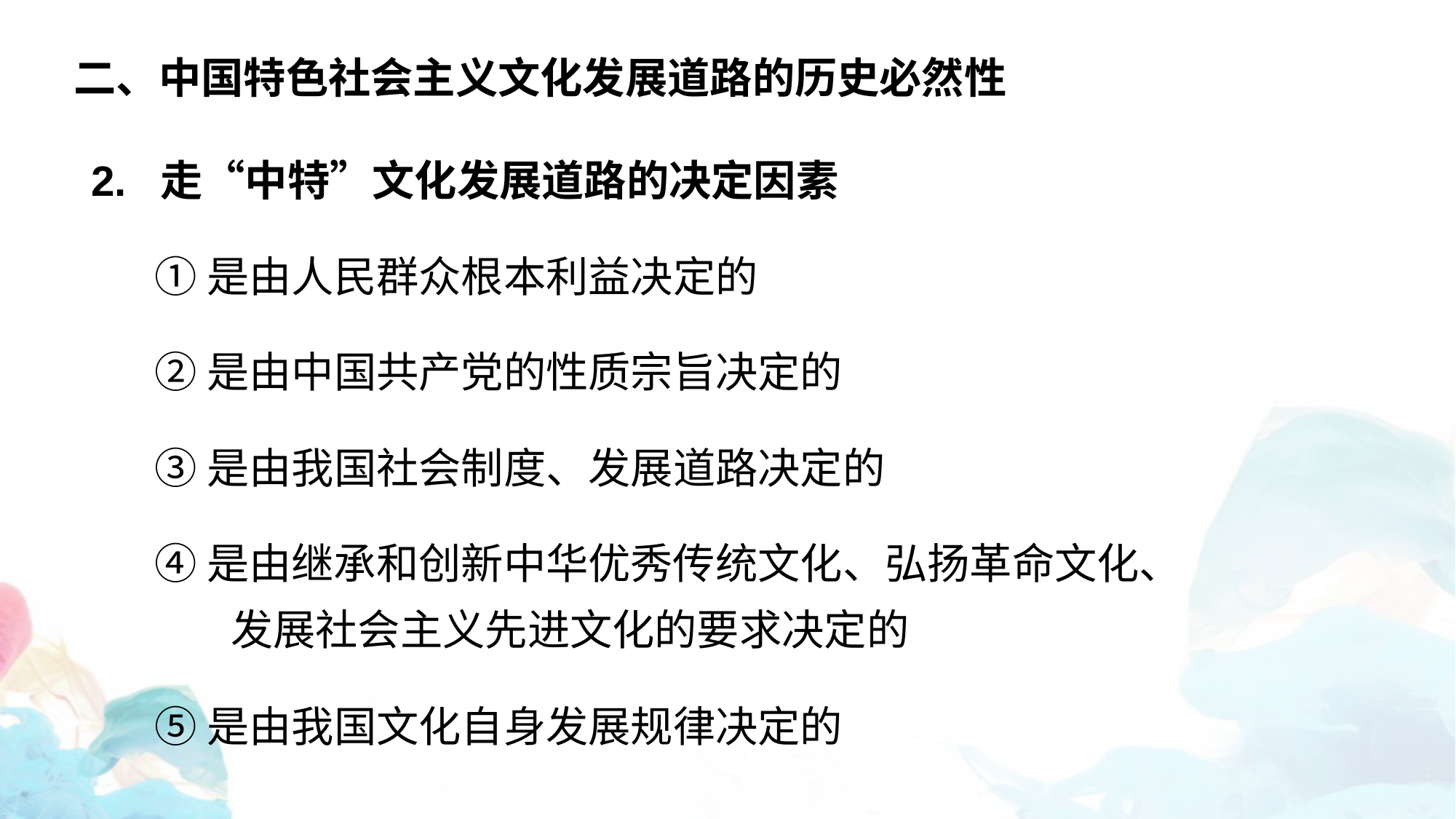

二、中国特色社会主义文化发展道路的历史必然性
2.  走“中特”文化发展道路的决定因素
①是由人民群众根本利益决定的
②是由中国共产党的性质宗旨决定的
③是由我国社会制度、发展道路决定的
④是由继承和创新中华优秀传统文化、弘扬革命文化、
       发展社会主义先进文化的要求决定的
⑤是由我国文化自身发展规律决定的